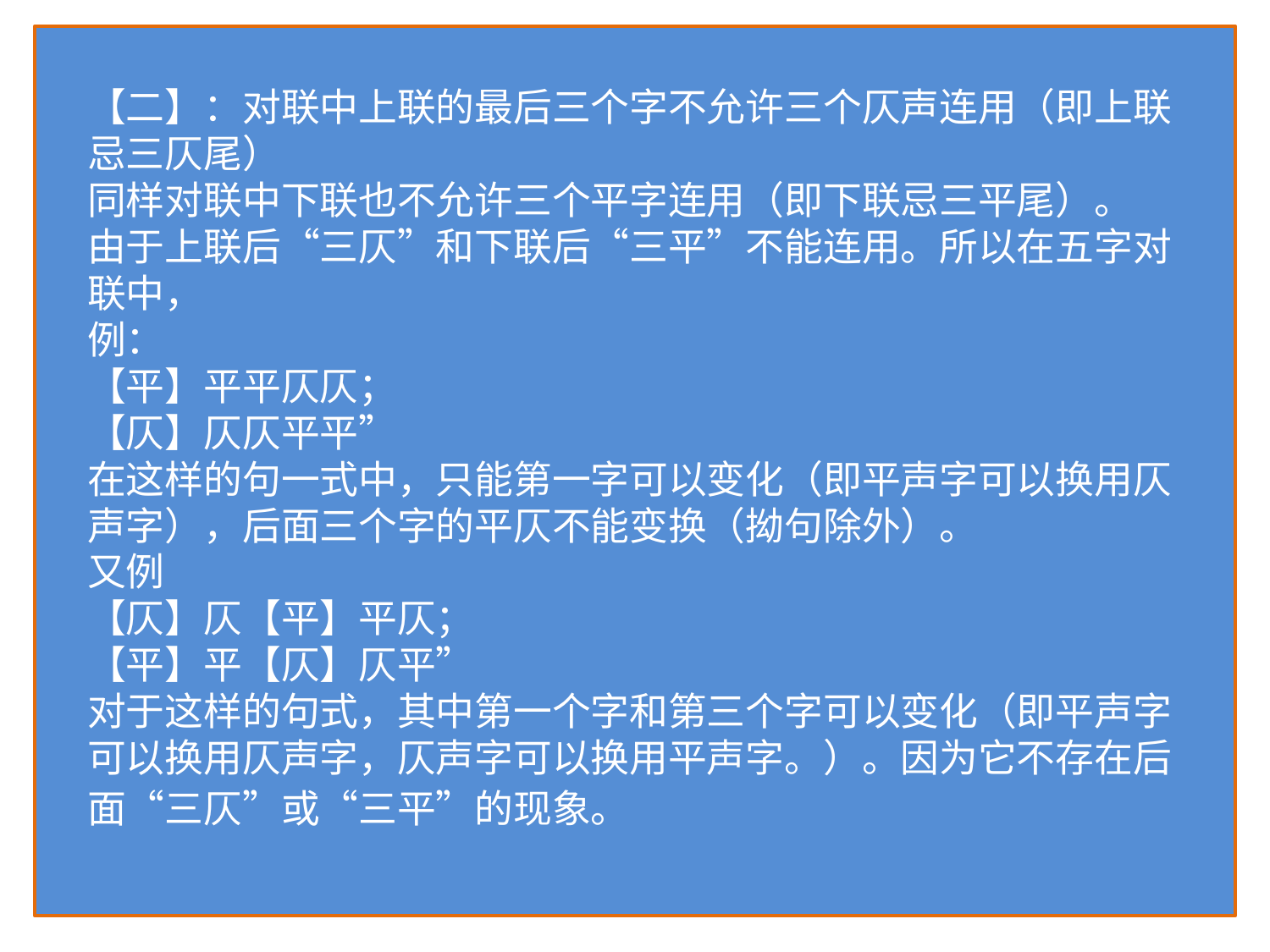

【二】：对联中上联的最后三个字不允许三个仄声连用（即上联忌三仄尾）
同样对联中下联也不允许三个平字连用（即下联忌三平尾）。
由于上联后“三仄”和下联后“三平”不能连用。所以在五字对联中，
例：
【平】平平仄仄；
【仄】仄仄平平”
在这样的句一式中，只能第一字可以变化（即平声字可以换用仄声字），后面三个字的平仄不能变换（拗句除外）。
又例
【仄】仄【平】平仄；
【平】平【仄】仄平”
对于这样的句式，其中第一个字和第三个字可以变化（即平声字可以换用仄声字，仄声字可以换用平声字。）。因为它不存在后面“三仄”或“三平”的现象。